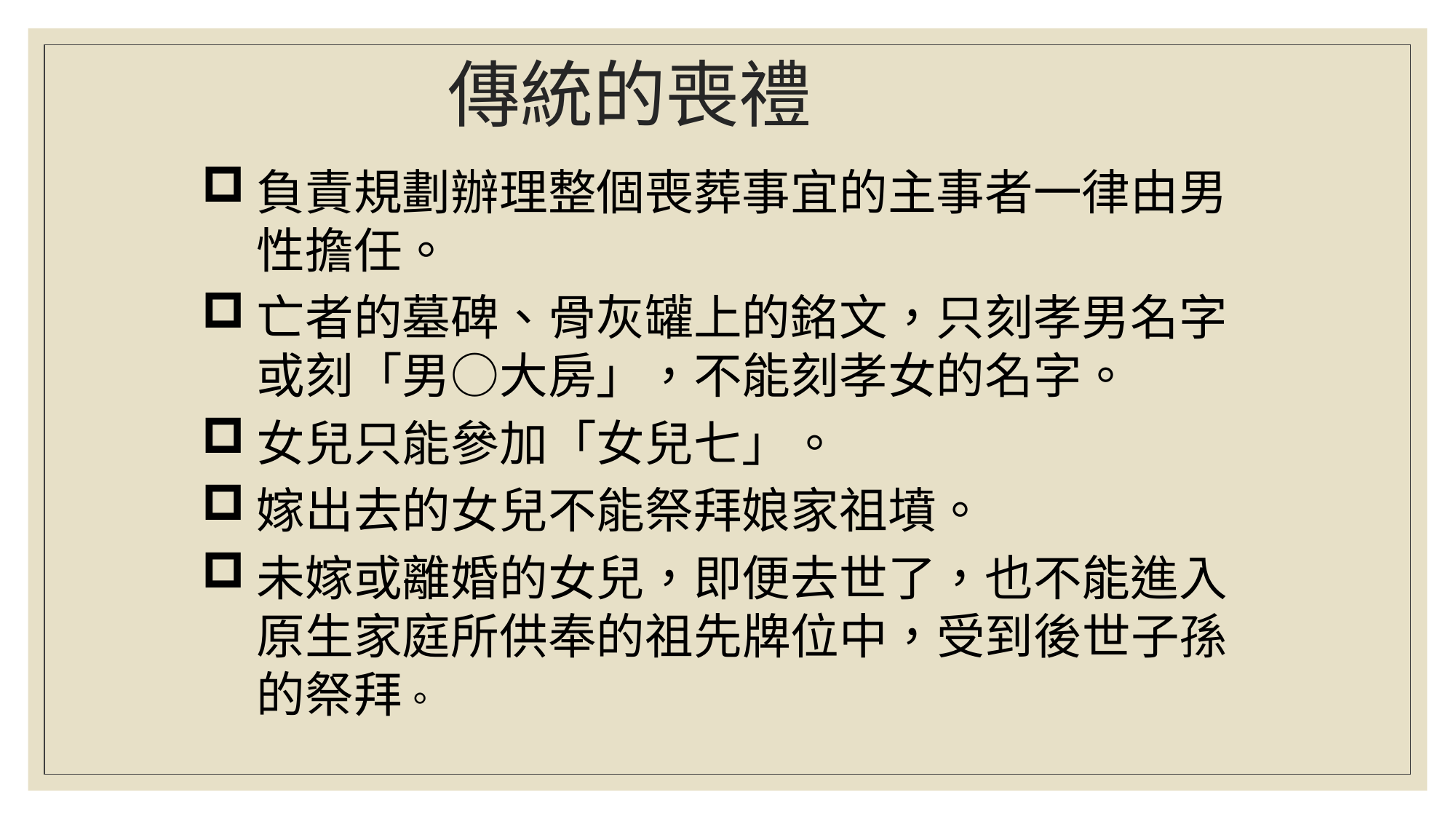

# 傳統的喪禮
負責規劃辦理整個喪葬事宜的主事者一律由男性擔任。
亡者的墓碑、骨灰罐上的銘文，只刻孝男名字或刻「男○大房」，不能刻孝女的名字。
女兒只能參加「女兒七」。
嫁出去的女兒不能祭拜娘家祖墳。
未嫁或離婚的女兒，即便去世了，也不能進入原生家庭所供奉的祖先牌位中，受到後世子孫的祭拜。